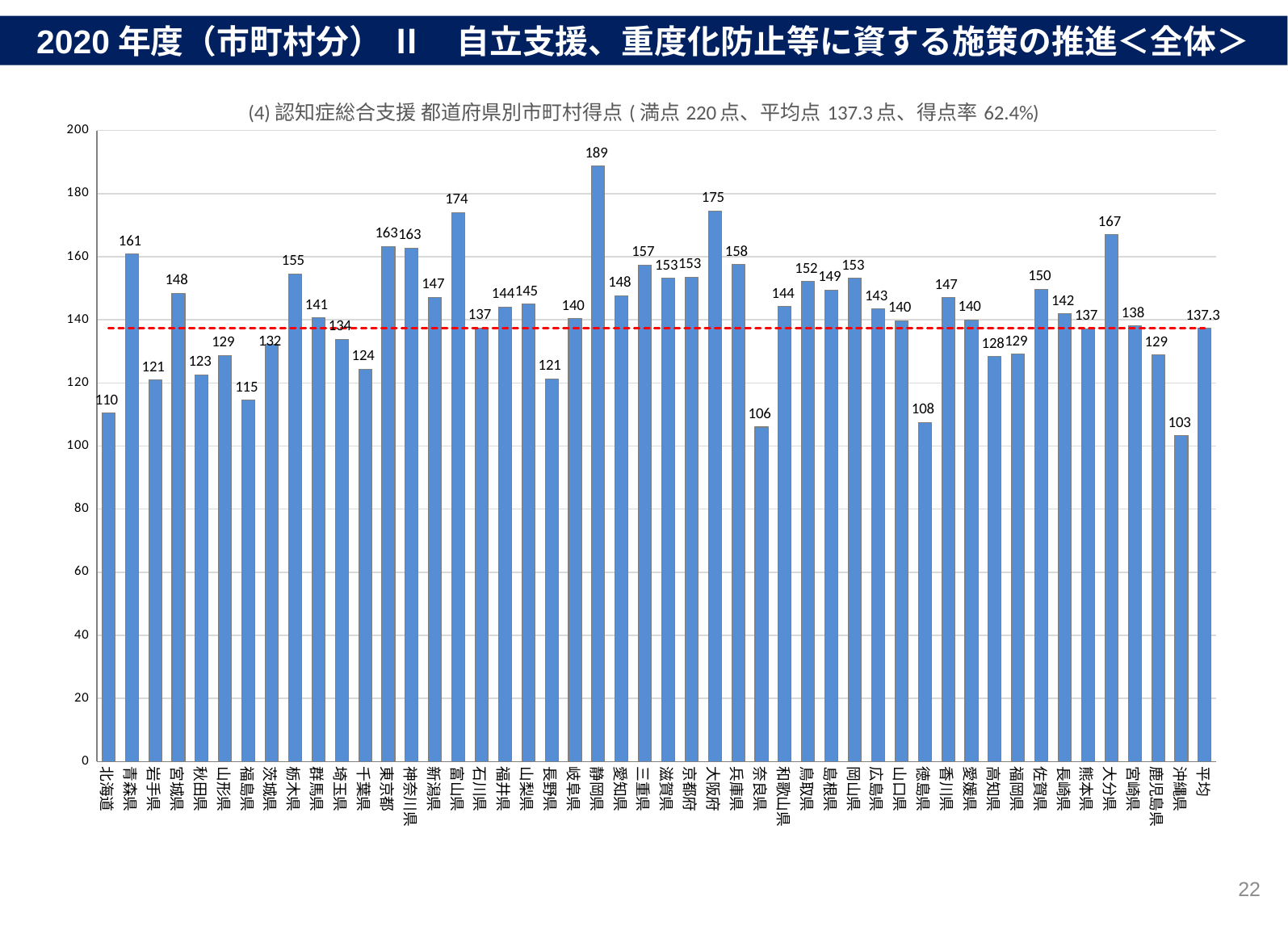

2020年度（市町村分） Ⅱ　自立支援、重度化防止等に資する施策の推進＜全体＞

### Chart: (4)認知症総合支援 都道府県別市町村得点(満点220点、平均点137.3点、得点率62.4%)

| Category | 合計 | 平均 |
|---|---|---|
| 北海道 | 110.44692737430168 | 137.26881102814474 |
| 青森県 | 160.875 | 137.26881102814474 |
| 岩手県 | 120.9090909090909 | 137.26881102814474 |
| 宮城県 | 148.42857142857142 | 137.26881102814474 |
| 秋田県 | 122.6 | 137.26881102814474 |
| 山形県 | 128.71428571428572 | 137.26881102814474 |
| 福島県 | 114.57627118644068 | 137.26881102814474 |
| 茨城県 | 132.1590909090909 | 137.26881102814474 |
| 栃木県 | 154.6 | 137.26881102814474 |
| 群馬県 | 140.57142857142858 | 137.26881102814474 |
| 埼玉県 | 133.8095238095238 | 137.26881102814474 |
| 千葉県 | 124.35185185185185 | 137.26881102814474 |
| 東京都 | 163.2258064516129 | 137.26881102814474 |
| 神奈川県 | 162.72727272727272 | 137.26881102814474 |
| 新潟県 | 147.16666666666666 | 137.26881102814474 |
| 富山県 | 174.0 | 137.26881102814474 |
| 石川県 | 137.3684210526316 | 137.26881102814474 |
| 福井県 | 144.11764705882354 | 137.26881102814474 |
| 山梨県 | 145.0 | 137.26881102814474 |
| 長野県 | 121.23376623376623 | 137.26881102814474 |
| 岐阜県 | 140.35714285714286 | 137.26881102814474 |
| 静岡県 | 188.71428571428572 | 137.26881102814474 |
| 愛知県 | 147.6851851851852 | 137.26881102814474 |
| 三重県 | 157.41379310344828 | 137.26881102814474 |
| 滋賀県 | 153.1578947368421 | 137.26881102814474 |
| 京都府 | 153.46153846153845 | 137.26881102814474 |
| 大阪府 | 174.53488372093022 | 137.26881102814474 |
| 兵庫県 | 157.5609756097561 | 137.26881102814474 |
| 奈良県 | 106.02564102564102 | 137.26881102814474 |
| 和歌山県 | 144.16666666666666 | 137.26881102814474 |
| 鳥取県 | 152.10526315789474 | 137.26881102814474 |
| 島根県 | 149.47368421052633 | 137.26881102814474 |
| 岡山県 | 153.14814814814815 | 137.26881102814474 |
| 広島県 | 143.47826086956522 | 137.26881102814474 |
| 山口県 | 139.73684210526315 | 137.26881102814474 |
| 徳島県 | 107.5 | 137.26881102814474 |
| 香川県 | 147.05882352941177 | 137.26881102814474 |
| 愛媛県 | 140.0 | 137.26881102814474 |
| 高知県 | 128.38235294117646 | 137.26881102814474 |
| 福岡県 | 129.08333333333334 | 137.26881102814474 |
| 佐賀県 | 149.75 | 137.26881102814474 |
| 長崎県 | 141.9047619047619 | 137.26881102814474 |
| 熊本県 | 137.22222222222223 | 137.26881102814474 |
| 大分県 | 166.94444444444446 | 137.26881102814474 |
| 宮崎県 | 138.07692307692307 | 137.26881102814474 |
| 鹿児島県 | 128.8372093023256 | 137.26881102814474 |
| 沖縄県 | 103.29268292682927 | 137.26881102814474 |
| 平均 | 137.26881102814474 | 137.26881102814474 |
22